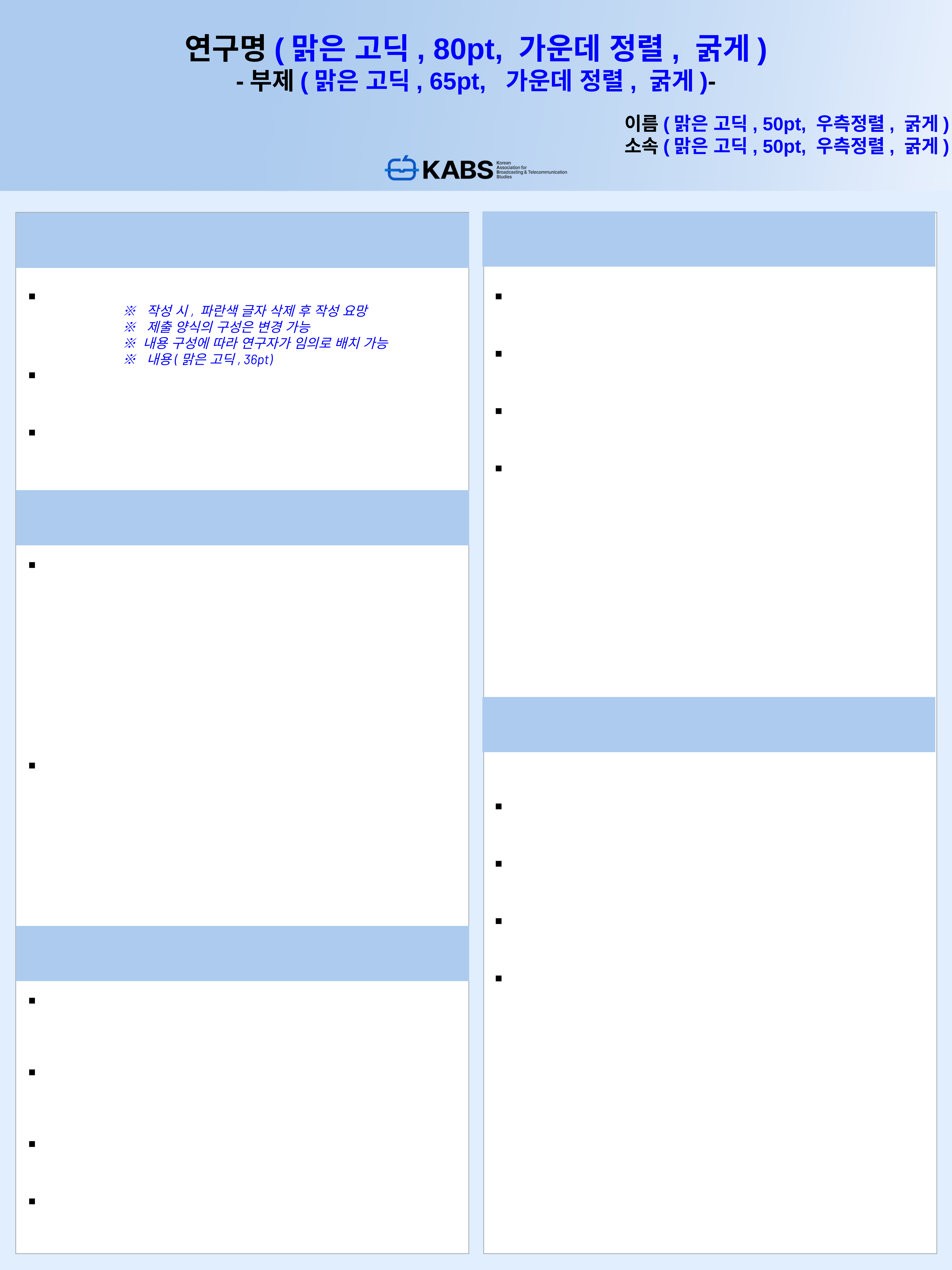

연구명(맑은 고딕, 80pt, 가운데 정렬, 굵게)
-부제(맑은 고딕, 65pt,  가운데 정렬, 굵게)-
이름(맑은 고딕, 50pt, 우측정렬, 굵게)
소속(맑은 고딕, 50pt, 우측정렬, 굵게)

Results

Research Background
■
                         ※  작성 시, 파란색 글자 삭제 후 작성 요망
                         ※  제출 양식의 구성은 변경 가능
                         ※ 내용 구성에 따라 연구자가 임의로 배치 가능
                         ※  내용(맑은 고딕, 36pt)
■

■

■

■

■

■

Literature Review
■

■

Conclusions
■

■

■

■

Methods and Research Questions
■

■

■

■